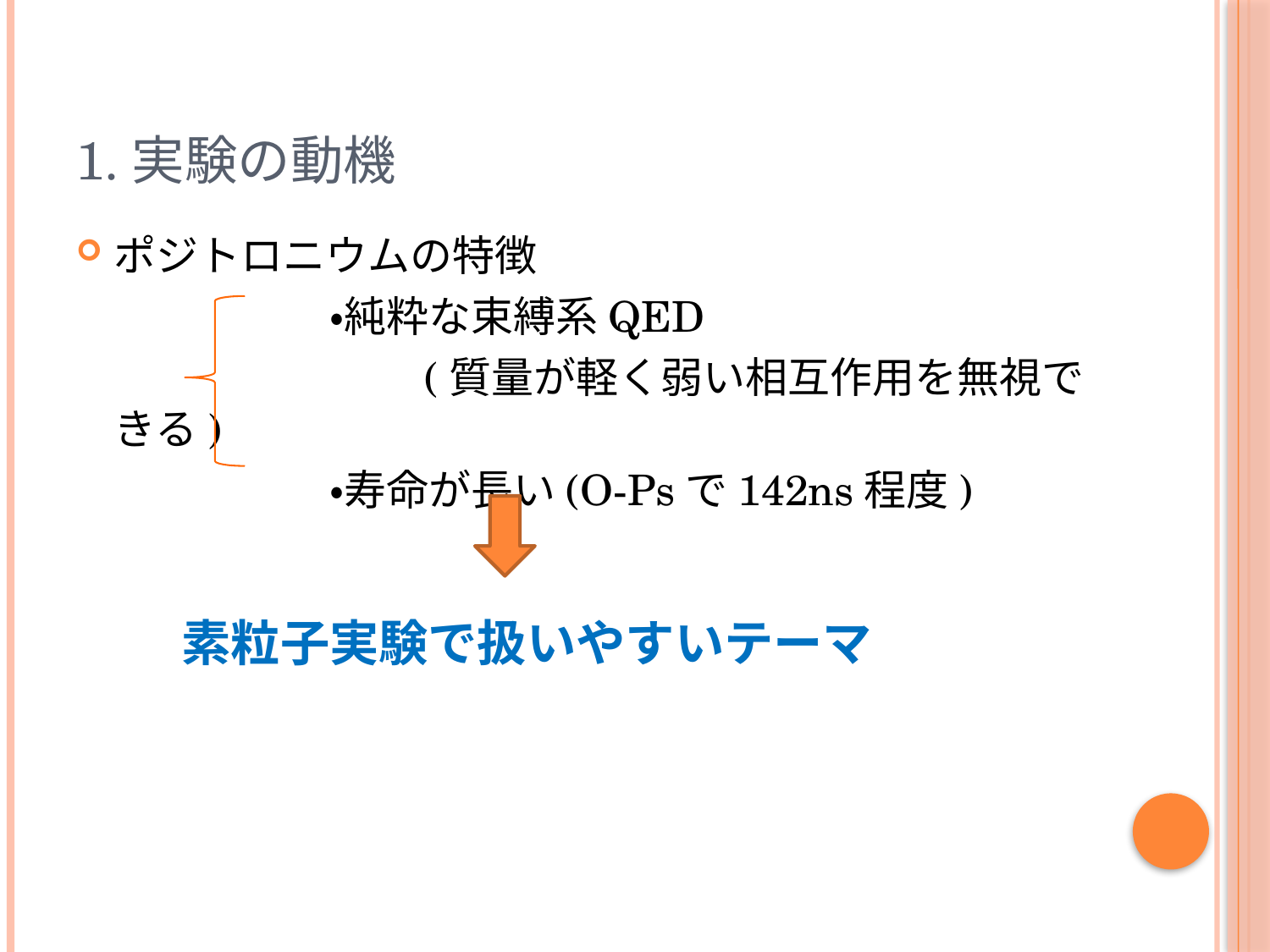

# 1.実験の動機
ポジトロニウムの特徴
　　　　　　・純粋な束縛系QED
　　　　　　　　(質量が軽く弱い相互作用を無視できる)
　　　　　　・寿命が長い(O-Psで142ns程度)

素粒子実験で扱いやすいテーマ